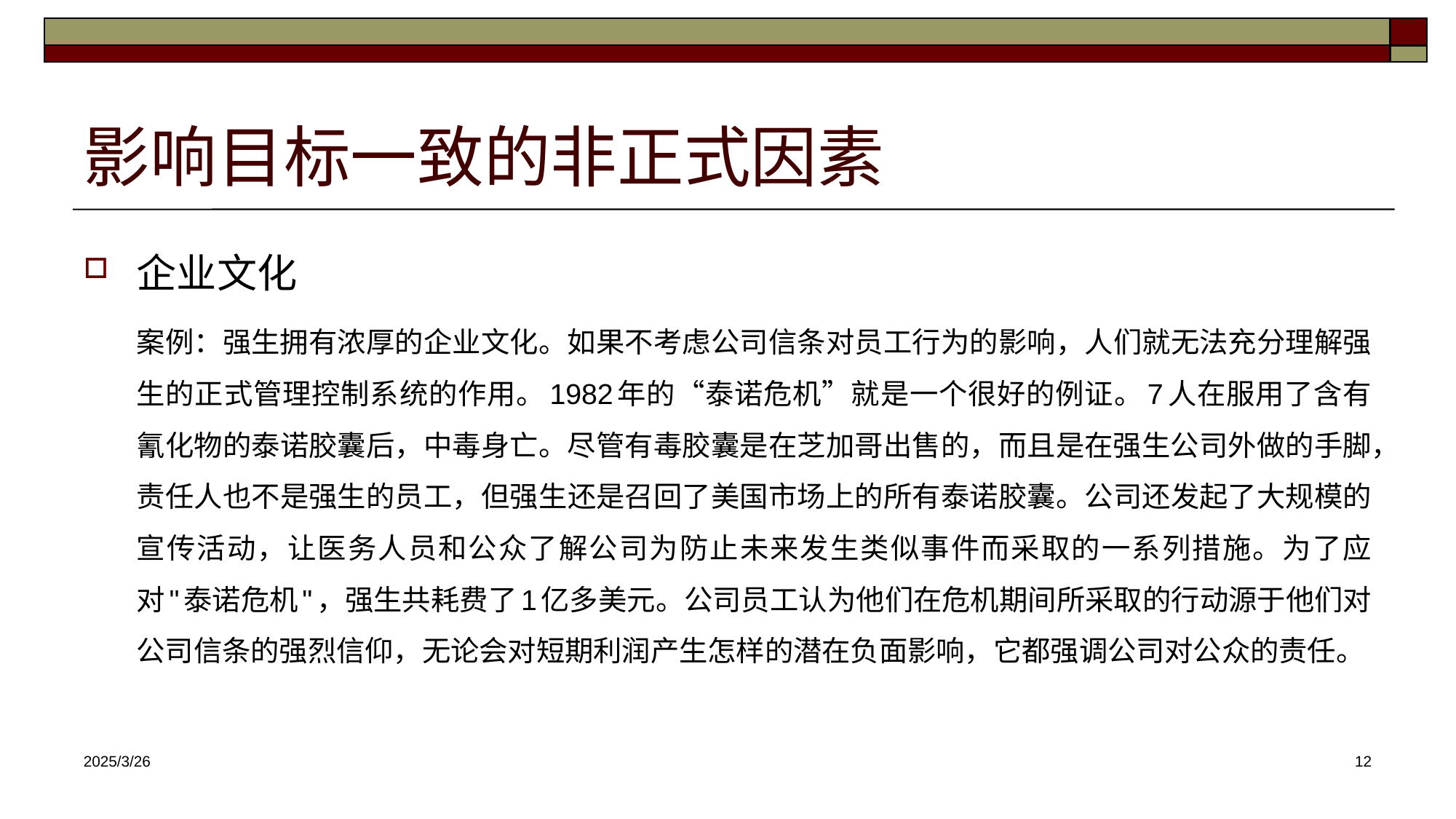

# 影响目标一致的非正式因素
企业文化
案例：强生拥有浓厚的企业文化。如果不考虑公司信条对员工行为的影响，人们就无法充分理解强生的正式管理控制系统的作用。1982年的“泰诺危机”就是一个很好的例证。7人在服用了含有氰化物的泰诺胶囊后，中毒身亡。尽管有毒胶囊是在芝加哥出售的，而且是在强生公司外做的手脚，责任人也不是强生的员工，但强生还是召回了美国市场上的所有泰诺胶囊。公司还发起了大规模的宣传活动，让医务人员和公众了解公司为防止未来发生类似事件而采取的一系列措施。为了应对"泰诺危机"，强生共耗费了1亿多美元。公司员工认为他们在危机期间所采取的行动源于他们对公司信条的强烈信仰，无论会对短期利润产生怎样的潜在负面影响，它都强调公司对公众的责任。
2025/3/26
12